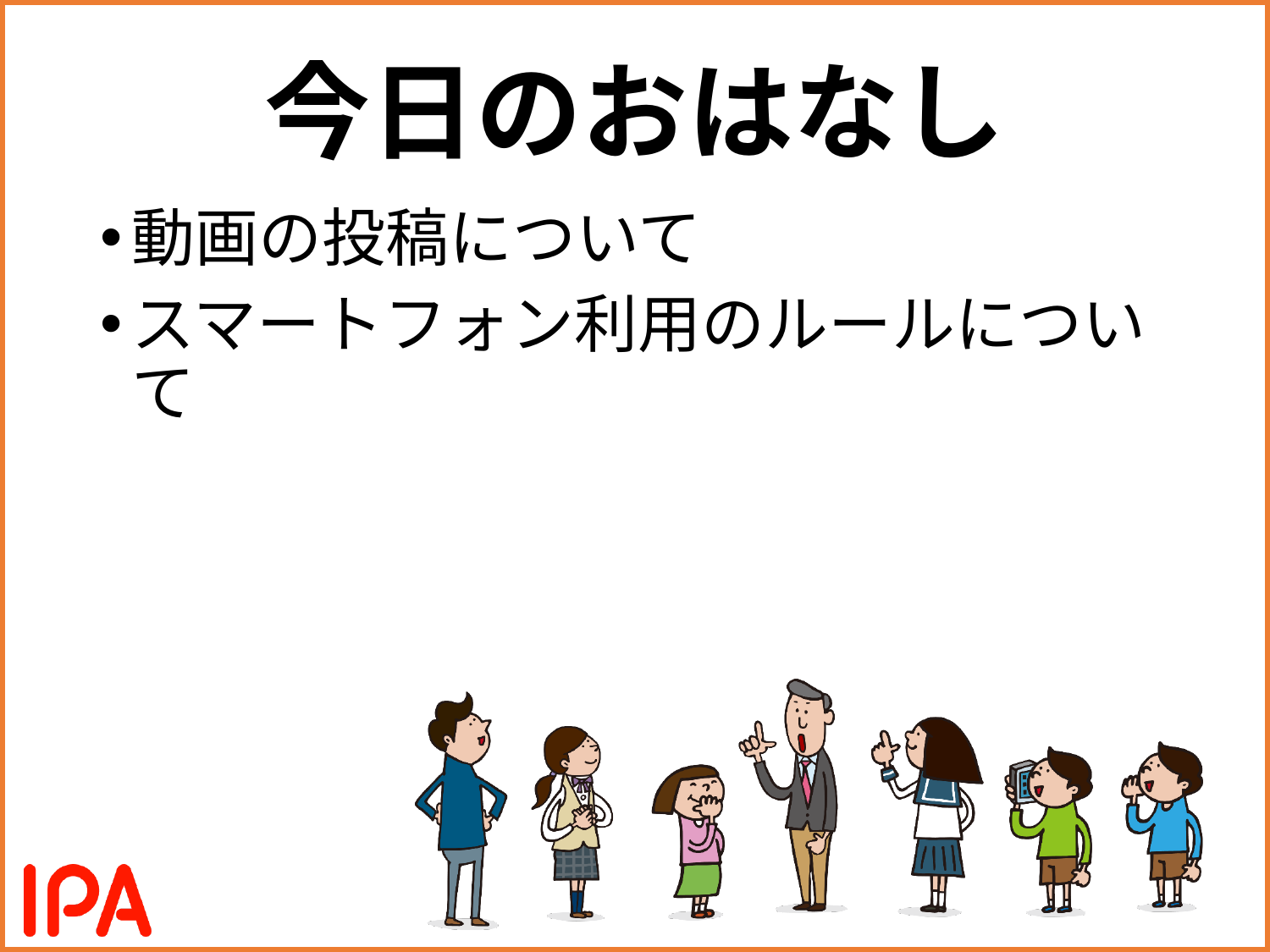

# 今日のおはなし
動画の投稿について
スマートフォン利用のルールについて